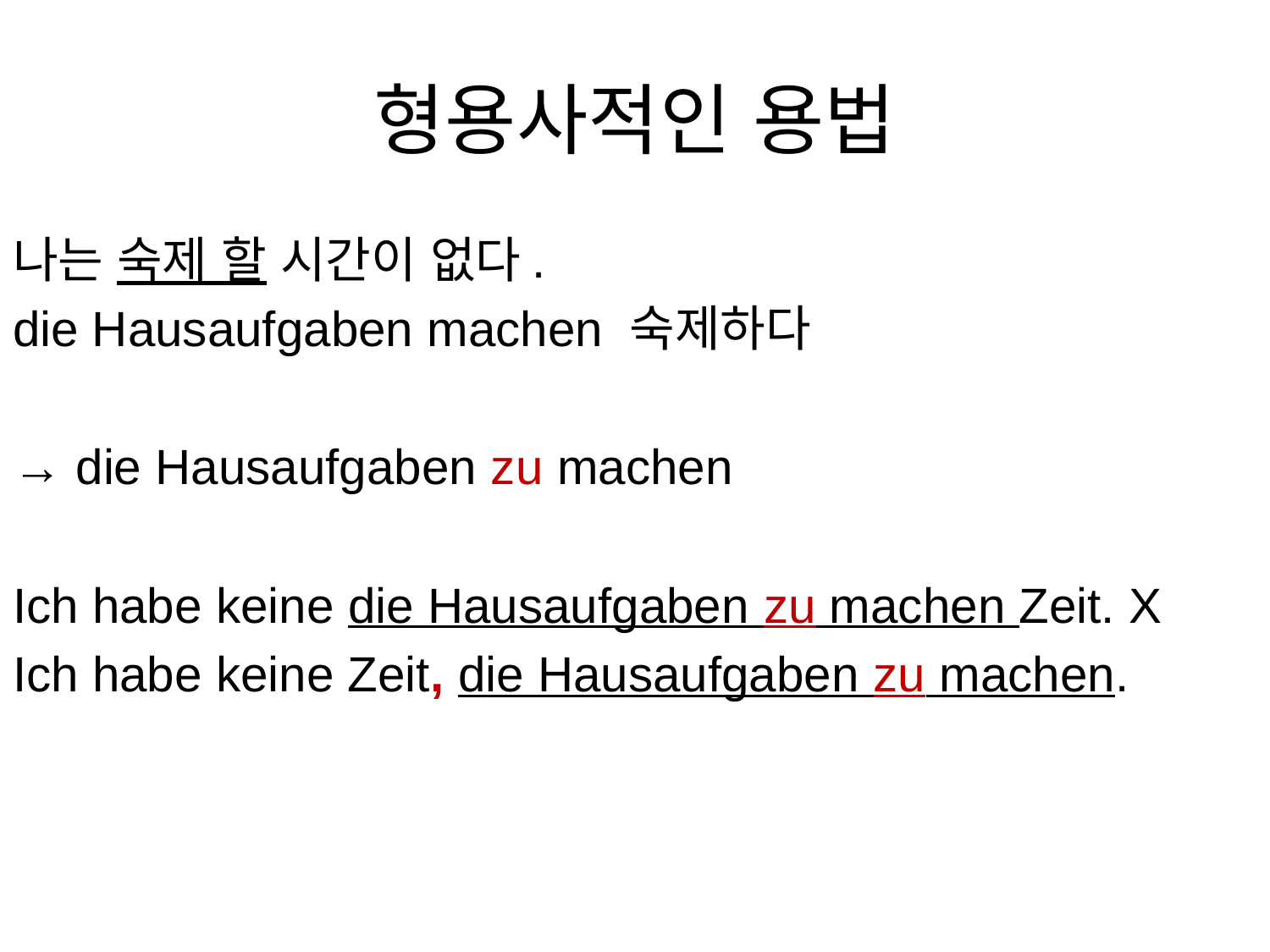

# 형용사적인 용법
나는 숙제 할 시간이 없다.
die Hausaufgaben machen 숙제하다

→ die Hausaufgaben zu machen

Ich habe keine die Hausaufgaben zu machen Zeit. X
Ich habe keine Zeit, die Hausaufgaben zu machen.